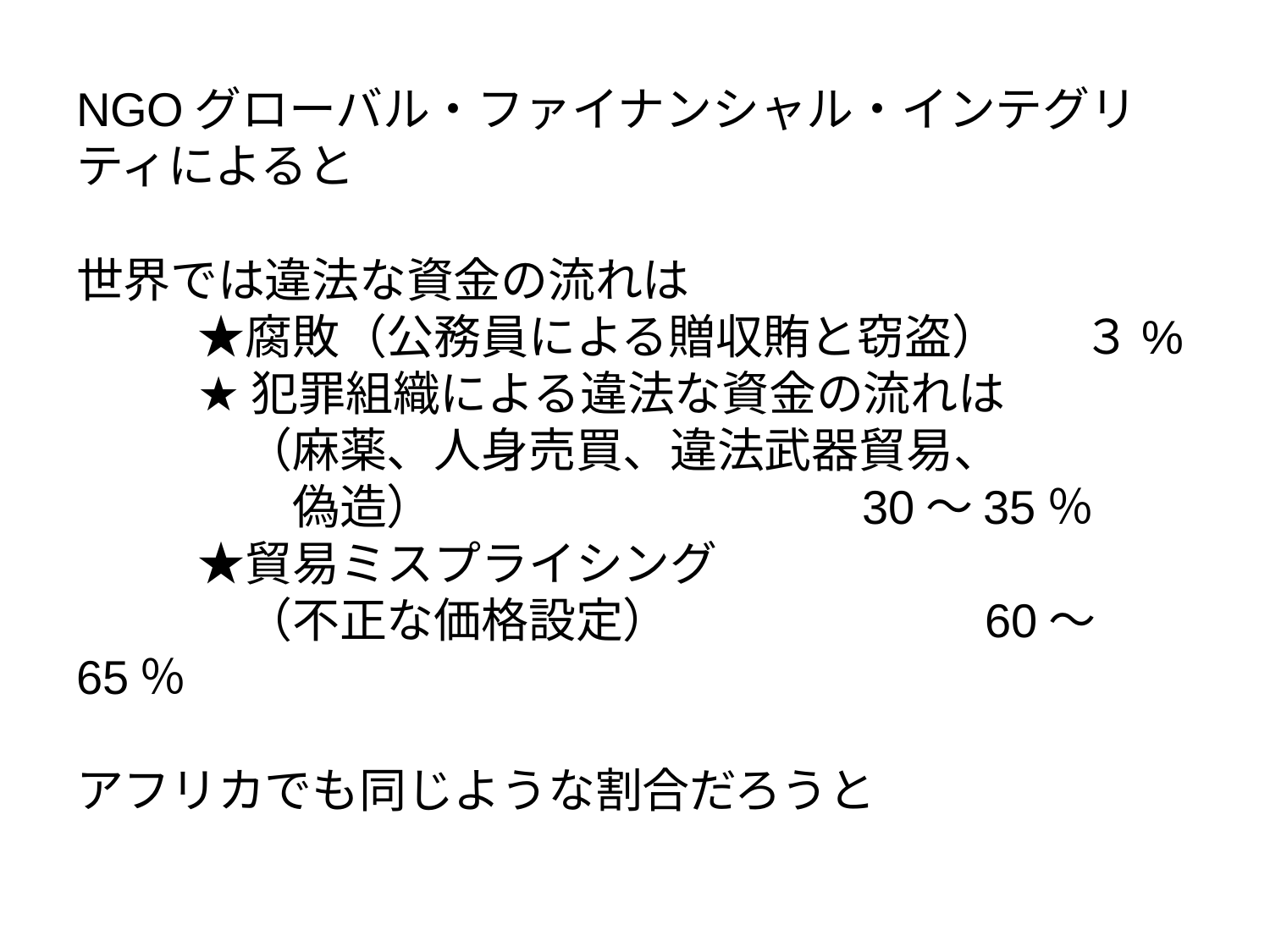

# NGOグローバル・ファイナンシャル・インテグリティによると 世界では違法な資金の流れは ★腐敗（公務員による贈収賄と窃盗）	   ３%		★犯罪組織による違法な資金の流れは 　（麻薬、人身売買、違法武器貿易、 　　偽造）					　　　　　　　　   30〜35％ ★貿易ミスプライシング 　（不正な価格設定）　　　　　　  60〜65％   アフリカでも同じような割合だろうと